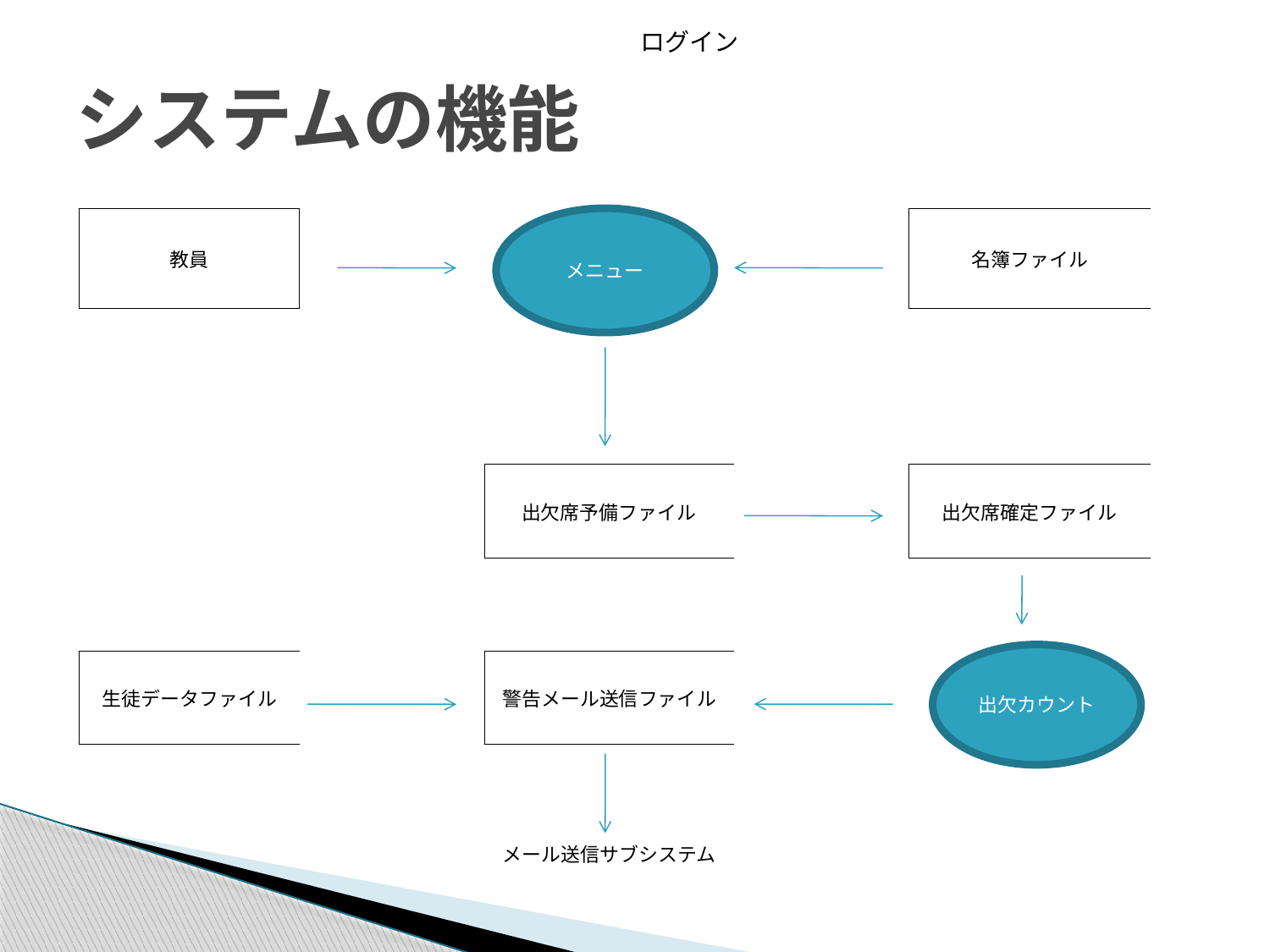

ログイン
# システムの機能
メニュー
|  |  |  |  |  |
| --- | --- | --- | --- | --- |
| 教員 |  |  |  | 名簿ファイル |
|  |  |  |  |  |
|  |  |  |  |  |
|  |  |  |  |  |
|  |  |  |  |  |
|  |  |  |  |  |
|  |  |  |  |  |
|  |  |  |  |  |
|  |  | 出欠席予備ファイル |  | 出欠席確定ファイル |
|  |  |  |  |  |
|  |  |  |  |  |
|  |  |  |  |  |
|  |  |  |  |  |
|  |  |  |  |  |
| 生徒データファイル |  | 警告メール送信ファイル |  |  |
|  |  |  |  |  |
|  |  |  |  |  |
|  |  |  |  |  |
|  |  |  |  |  |
|  |  | メール送信サブシステム |  |  |
出欠カウント